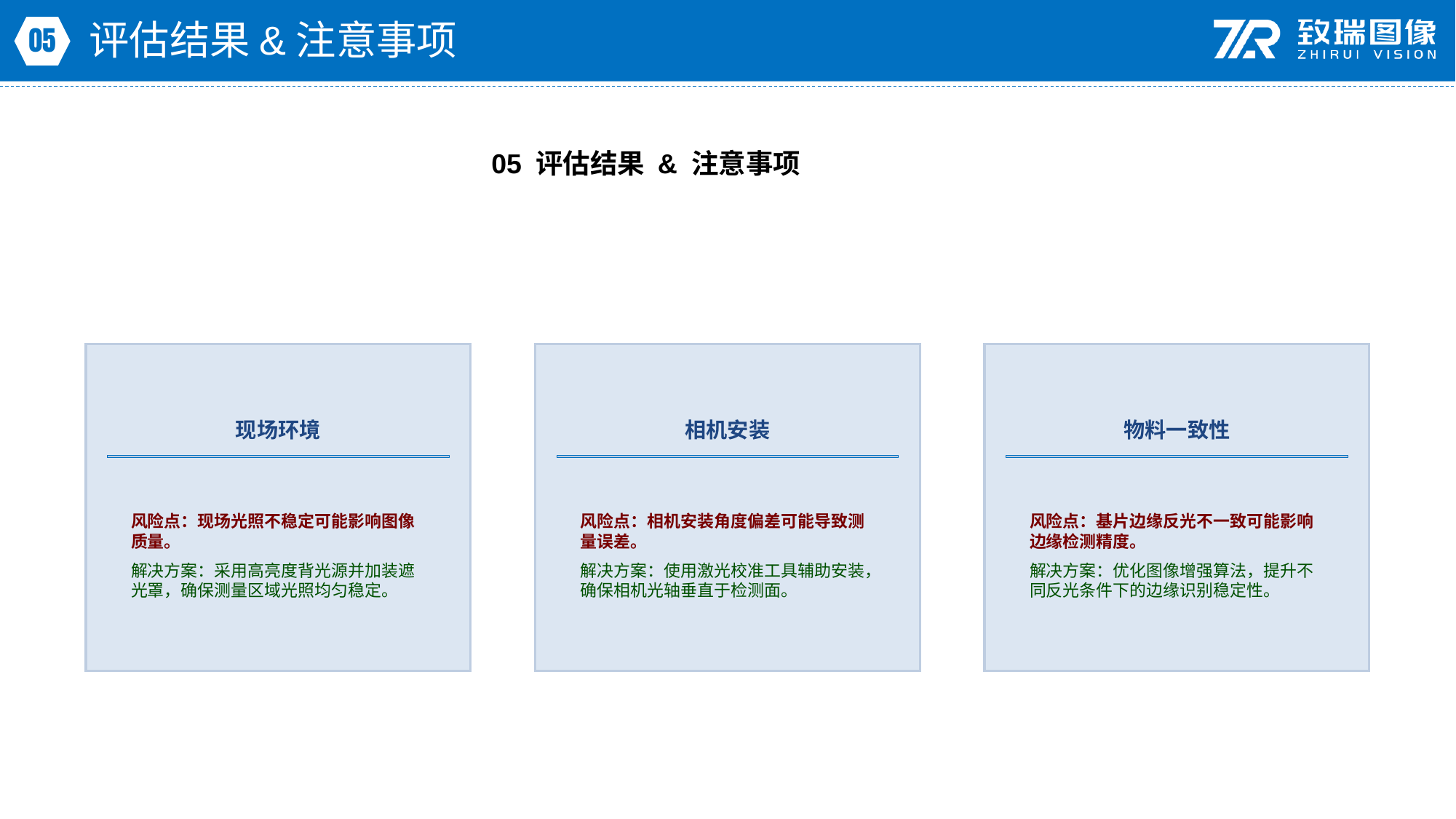

评估结果&注意事项
05

05 评估结果 & 注意事项

现场环境

相机安装

物料一致性

风险点：现场光照不稳定可能影响图像质量。
解决方案：采用高亮度背光源并加装遮光罩，确保测量区域光照均匀稳定。

风险点：相机安装角度偏差可能导致测量误差。
解决方案：使用激光校准工具辅助安装，确保相机光轴垂直于检测面。

风险点：基片边缘反光不一致可能影响边缘检测精度。
解决方案：优化图像增强算法，提升不同反光条件下的边缘识别稳定性。